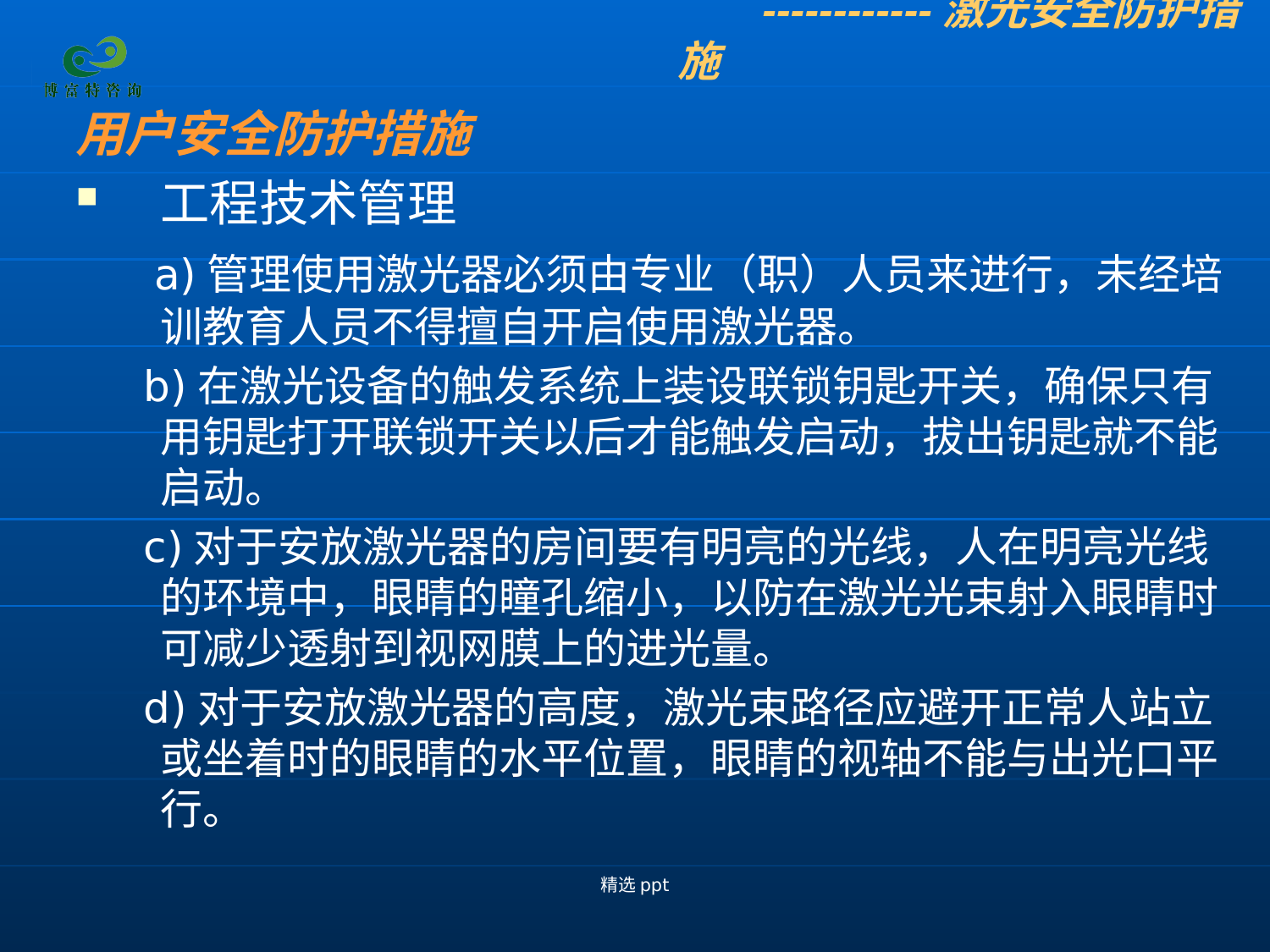

------------激光安全防护措施
用户安全防护措施
工程技术管理
     a)管理使用激光器必须由专业（职）人员来进行，未经培训教育人员不得擅自开启使用激光器。
     b)在激光设备的触发系统上装设联锁钥匙开关，确保只有用钥匙打开联锁开关以后才能触发启动，拔出钥匙就不能启动。
     c)对于安放激光器的房间要有明亮的光线，人在明亮光线的环境中，眼睛的瞳孔缩小，以防在激光光束射入眼睛时可减少透射到视网膜上的进光量。
     d)对于安放激光器的高度，激光束路径应避开正常人站立或坐着时的眼睛的水平位置，眼睛的视轴不能与出光口平行。

29
精选ppt